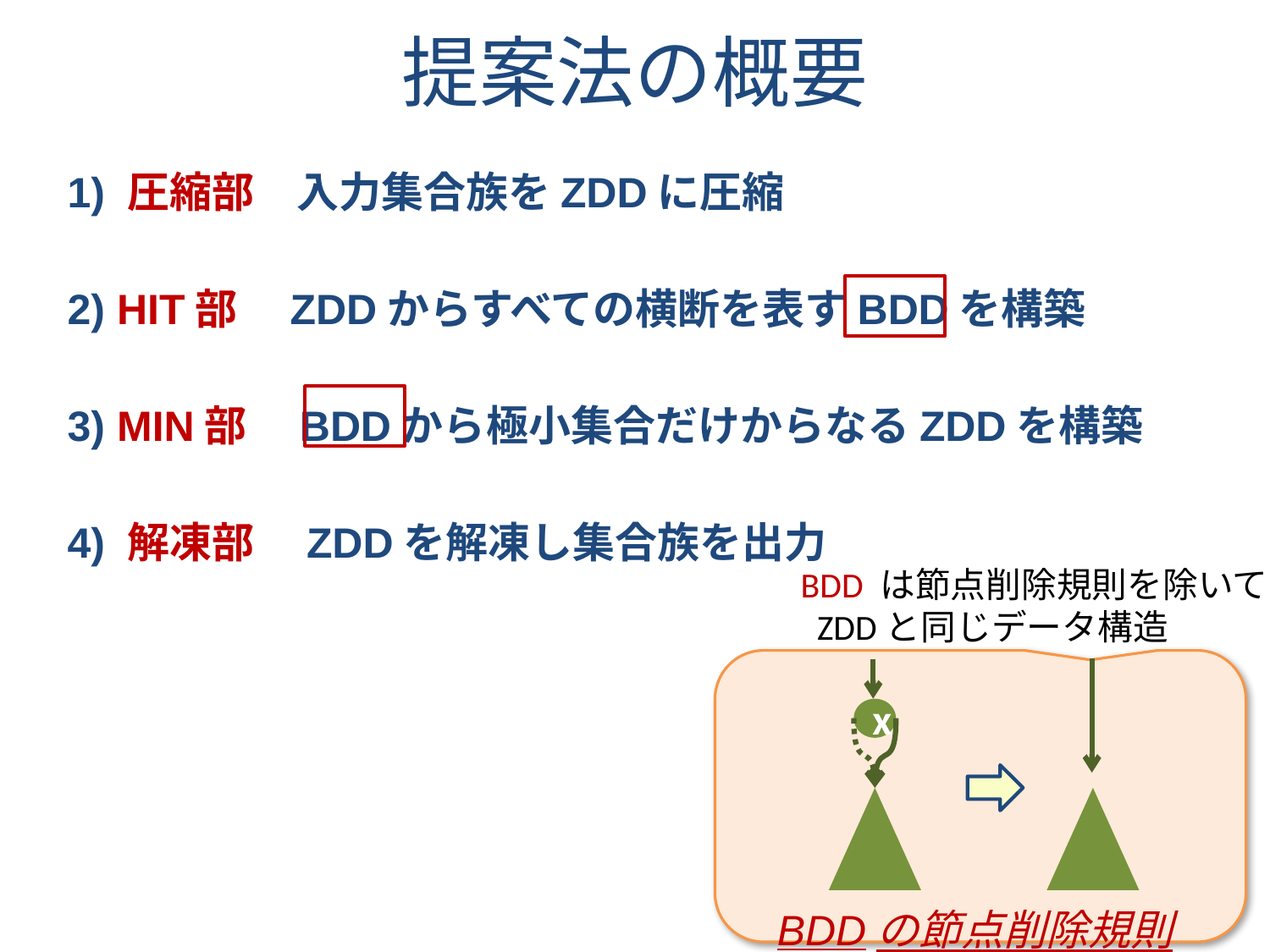

提案法の概要
1) 圧縮部　入力集合族をZDDに圧縮
2) HIT部　ZDDからすべての横断を表すBDDを構築

3) MIN部　BDDから極小集合だけからなるZDDを構築

4) 解凍部　ZDDを解凍し集合族を出力
BDD は節点削除規則を除いて
 ZDDと同じデータ構造

x

BDDの節点削除規則